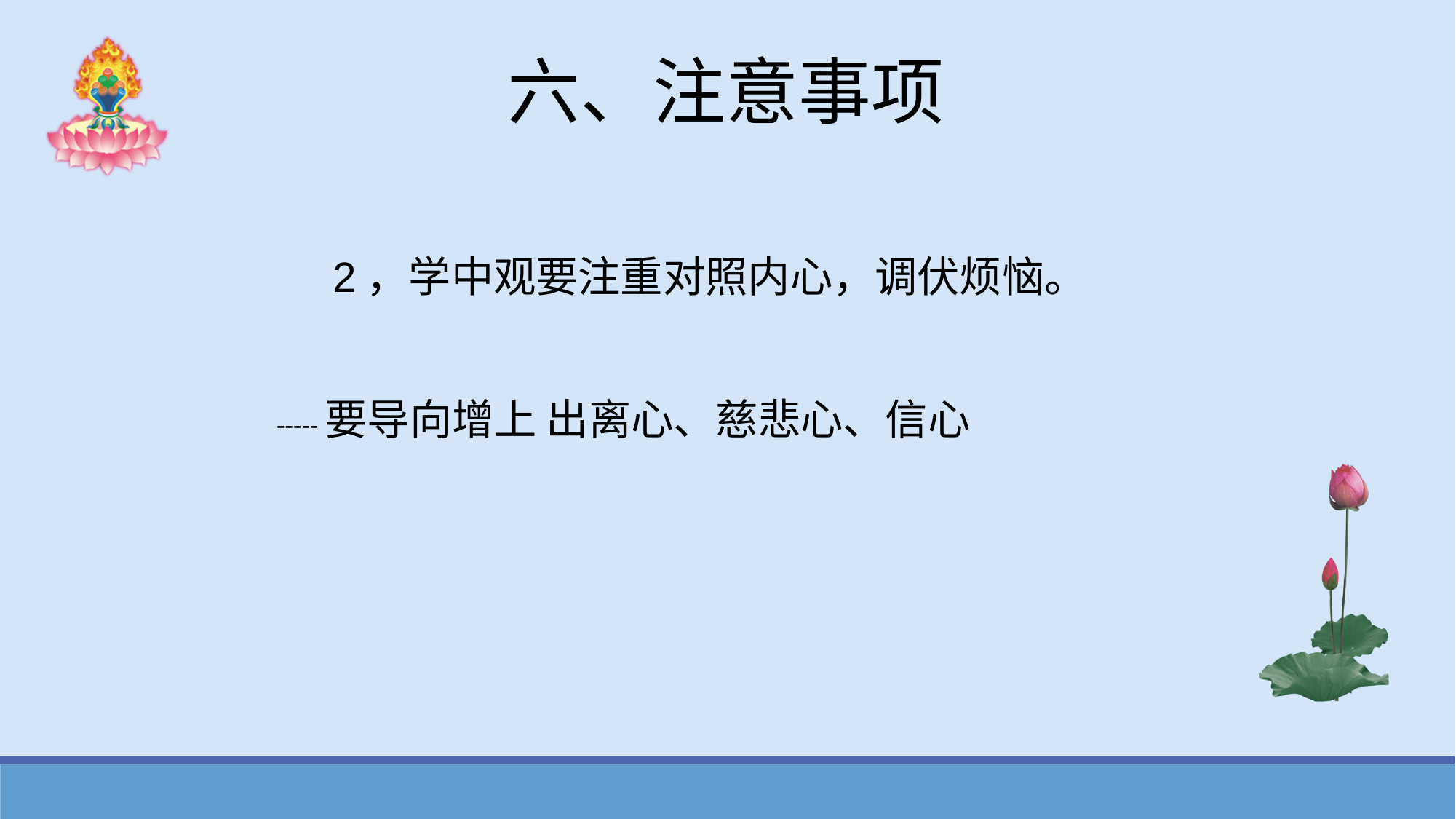

六、注意事项
2，学中观要注重对照内心，调伏烦恼。
-----要导向增上 出离心、慈悲心、信心